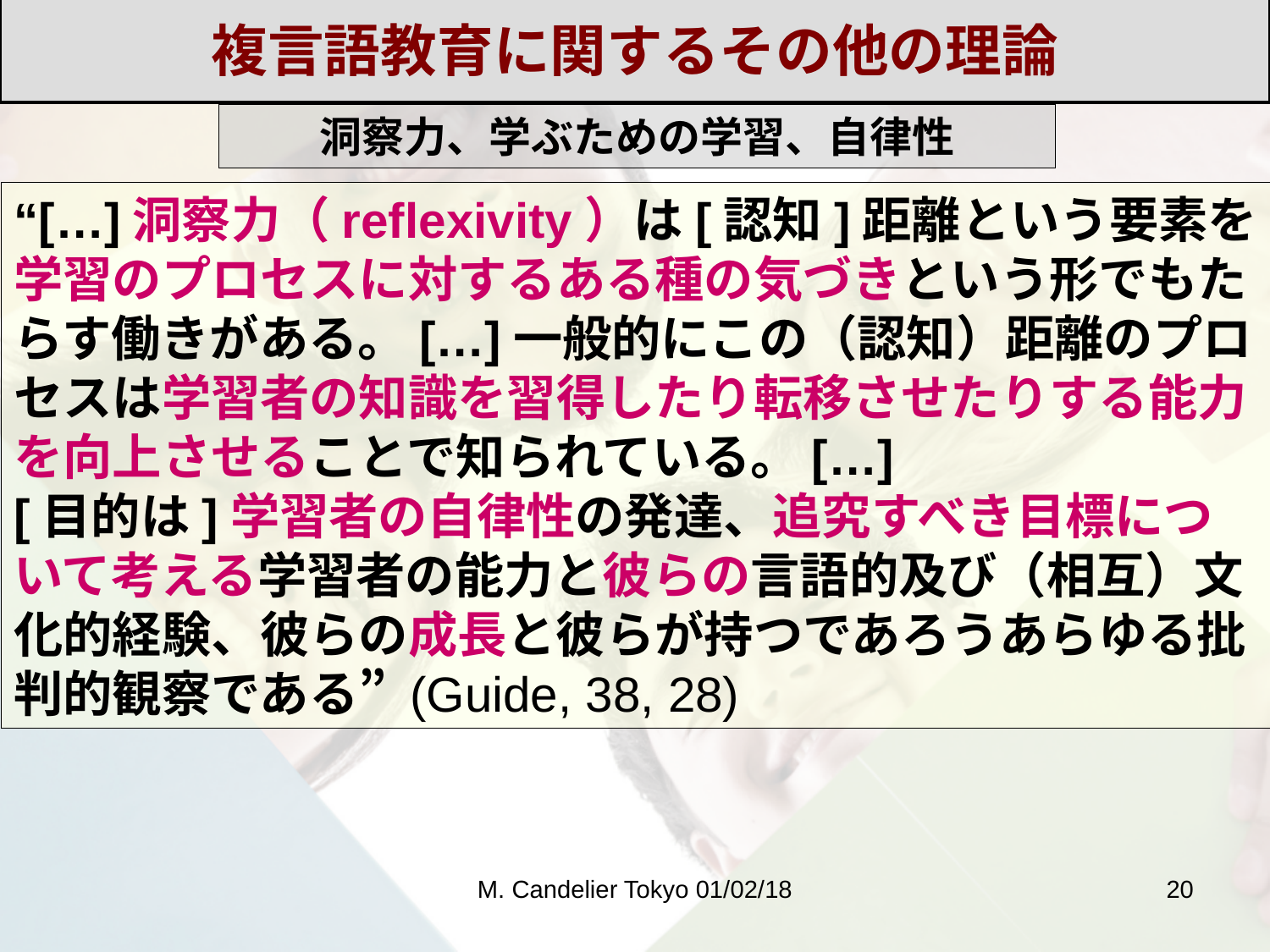

複言語教育に関するその他の理論
洞察力、学ぶための学習、自律性
“[…]洞察力（reflexivity）は[認知]距離という要素を学習のプロセスに対するある種の気づきという形でもたらす働きがある。[…]一般的にこの（認知）距離のプロセスは学習者の知識を習得したり転移させたりする能力を向上させることで知られている。[…]
[目的は]学習者の自律性の発達、追究すべき目標について考える学習者の能力と彼らの言語的及び（相互）文化的経験、彼らの成長と彼らが持つであろうあらゆる批判的観察である” (Guide, 38, 28)
M. Candelier Tokyo 01/02/18
20